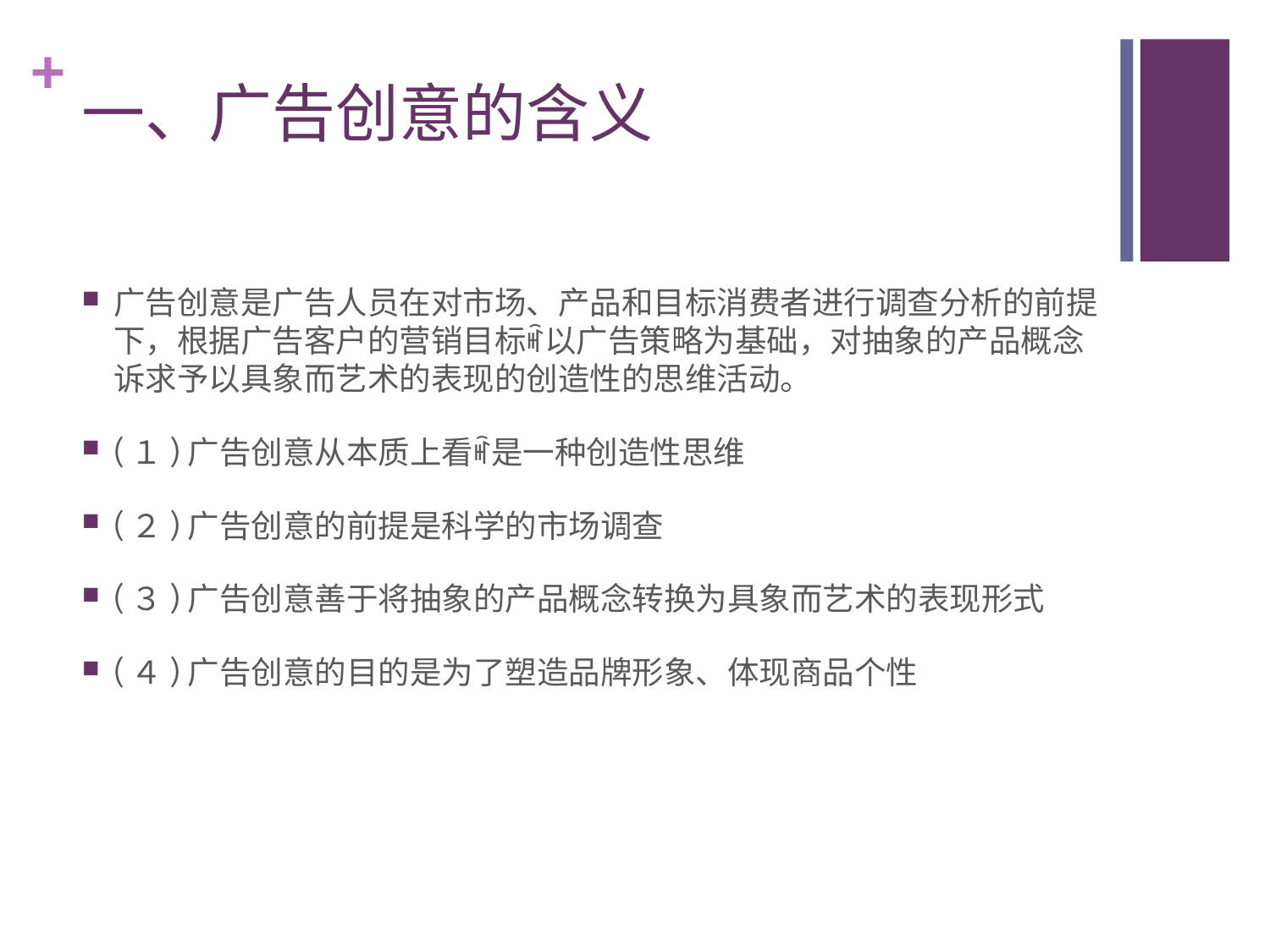

# 一、广告创意的含义
广告创意是广告人员在对市场、产品和目标消费者进行调查分析的前提下，根据广告客户的营销目标ꎬ以广告策略为基础，对抽象的产品概念诉求予以具象而艺术的表现的创造性的思维活动。
(１)广告创意从本质上看ꎬ是一种创造性思维
(２)广告创意的前提是科学的市场调查
(３)广告创意善于将抽象的产品概念转换为具象而艺术的表现形式
(４)广告创意的目的是为了塑造品牌形象、体现商品个性